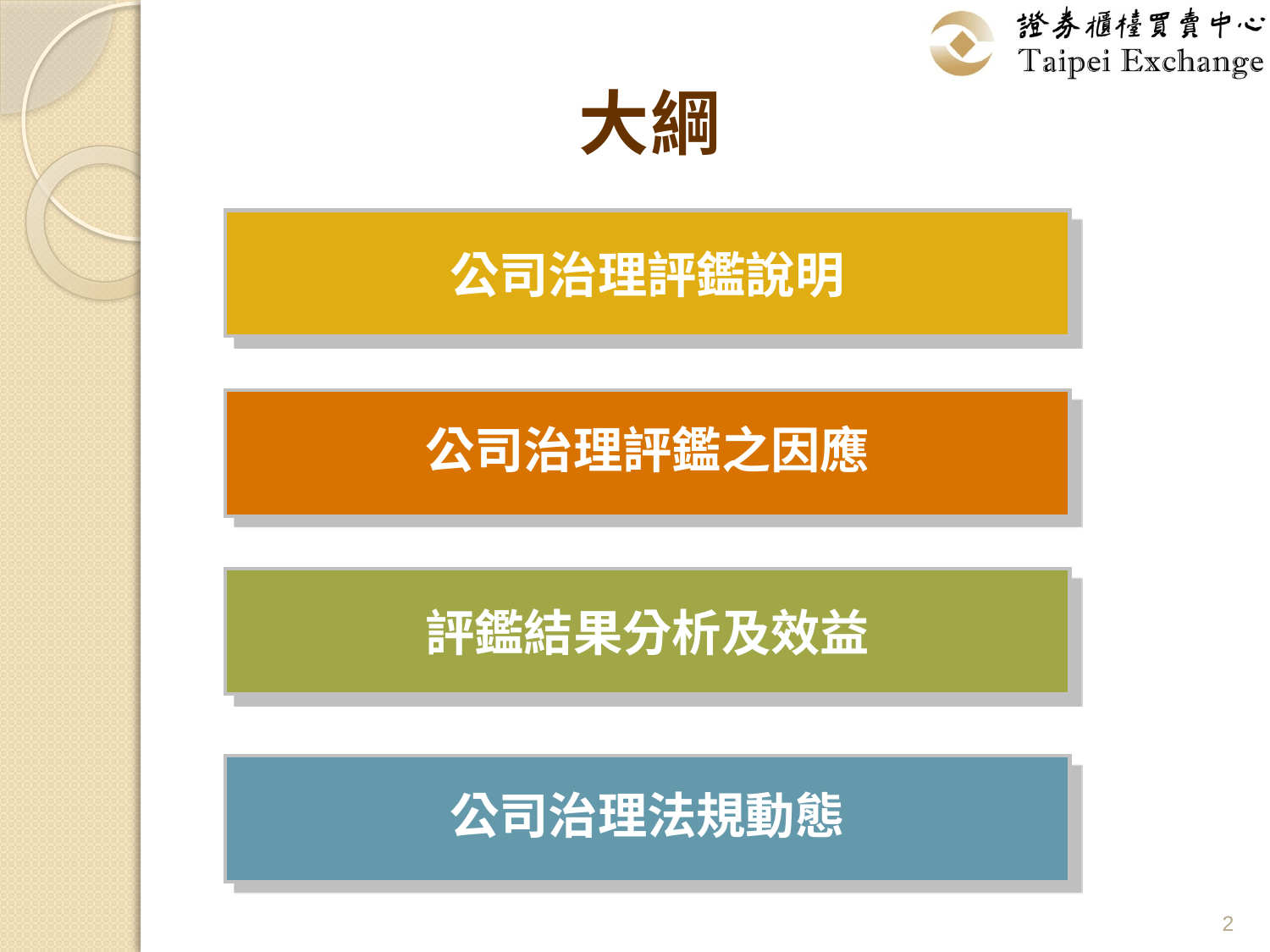

# 大綱
公司治理評鑑說明
公司治理評鑑之因應
評鑑結果分析及效益
公司治理法規動態
2